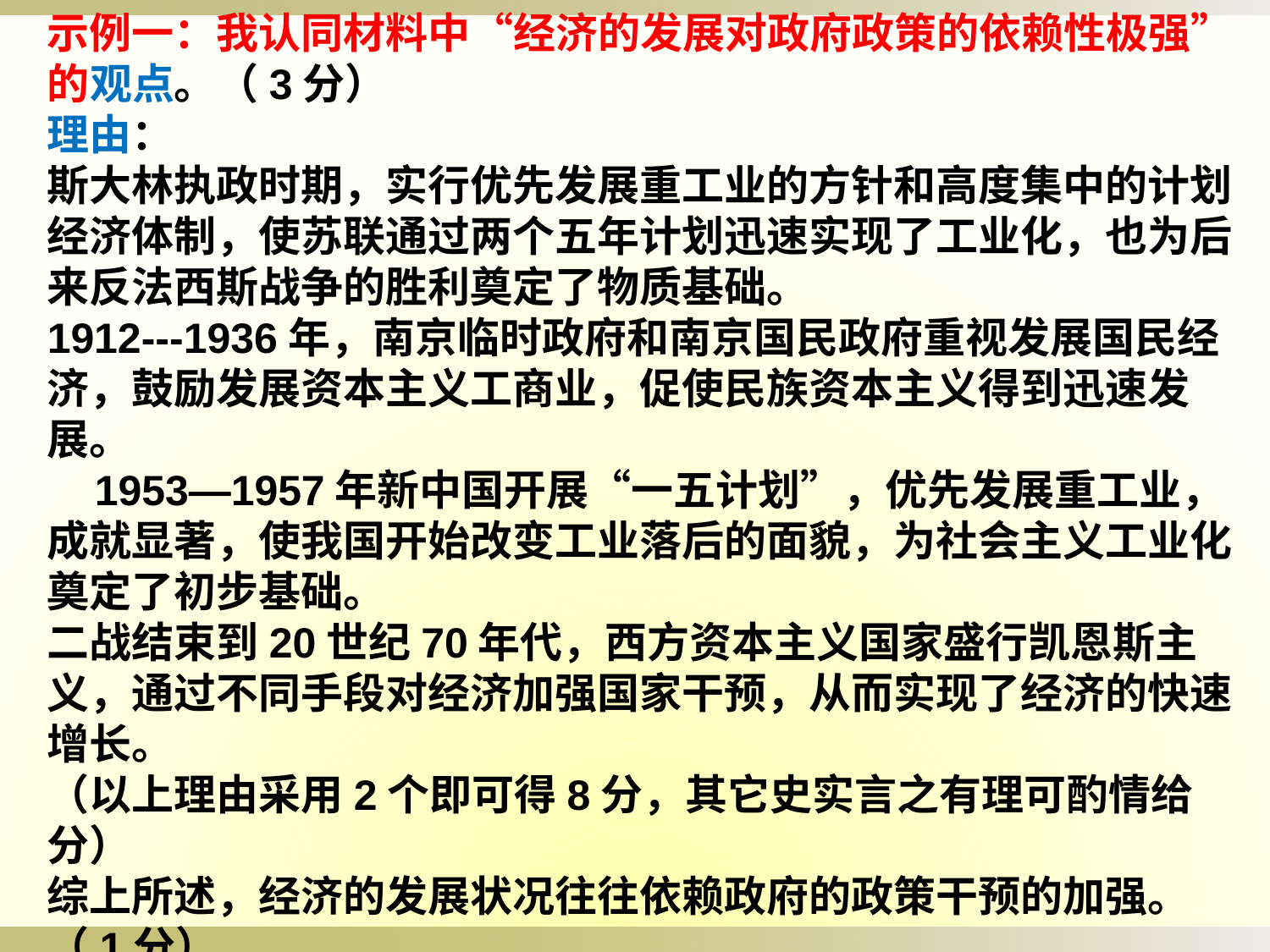

示例一：我认同材料中“经济的发展对政府政策的依赖性极强”的观点。（3分）
理由：
斯大林执政时期，实行优先发展重工业的方针和高度集中的计划经济体制，使苏联通过两个五年计划迅速实现了工业化，也为后来反法西斯战争的胜利奠定了物质基础。
1912---1936年，南京临时政府和南京国民政府重视发展国民经济，鼓励发展资本主义工商业，促使民族资本主义得到迅速发展。
    1953—1957年新中国开展“一五计划”，优先发展重工业，成就显著，使我国开始改变工业落后的面貌，为社会主义工业化奠定了初步基础。
二战结束到20世纪70年代，西方资本主义国家盛行凯恩斯主义，通过不同手段对经济加强国家干预，从而实现了经济的快速增长。
（以上理由采用2个即可得8分，其它史实言之有理可酌情给分）
综上所述，经济的发展状况往往依赖政府的政策干预的加强。（1分）